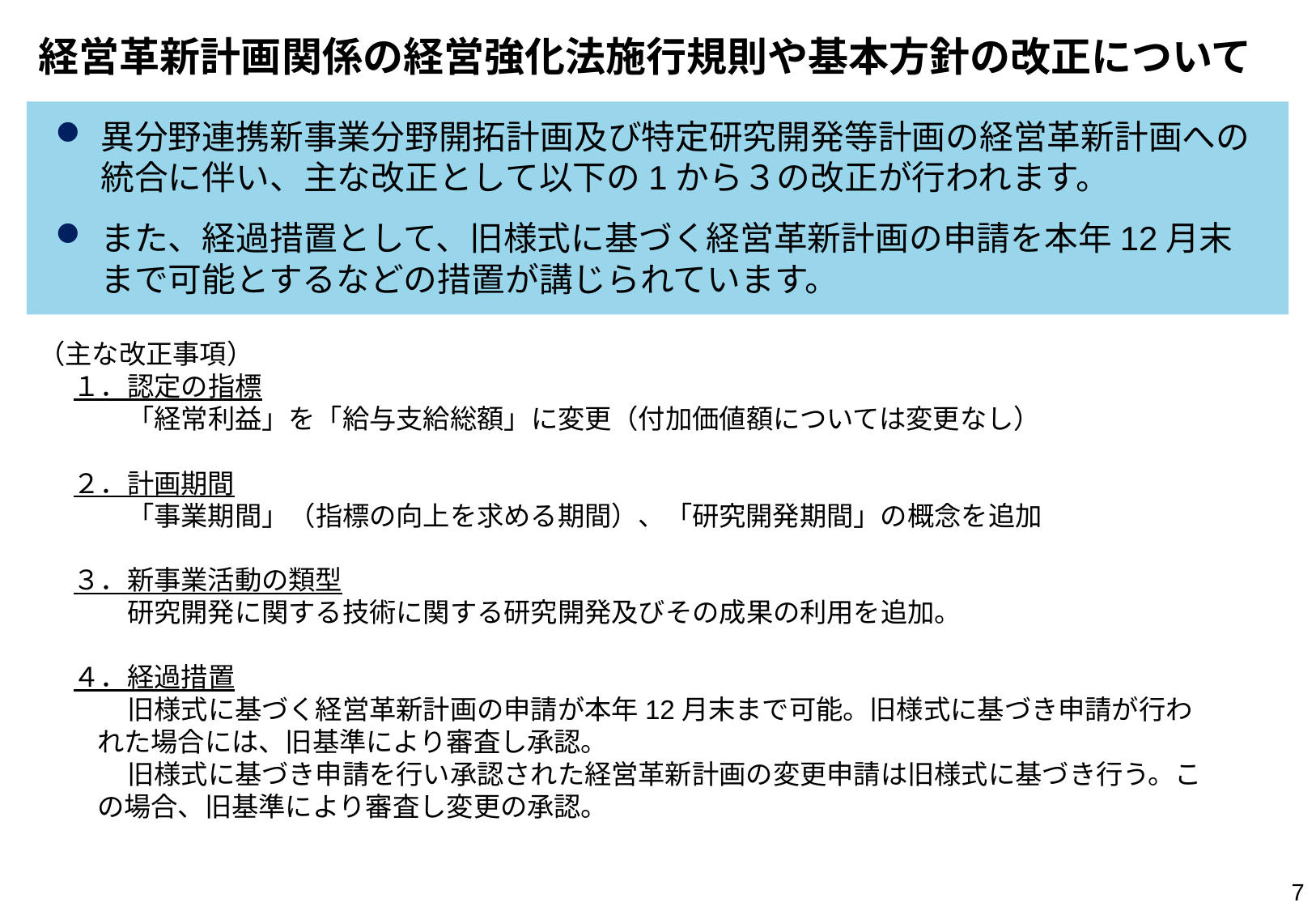

# 経営革新計画関係の経営強化法施行規則や基本方針の改正について
異分野連携新事業分野開拓計画及び特定研究開発等計画の経営革新計画への統合に伴い、主な改正として以下の1から３の改正が行われます。
また、経過措置として、旧様式に基づく経営革新計画の申請を本年12月末まで可能とするなどの措置が講じられています。
（主な改正事項）
１．認定の指標
　　「経常利益」を「給与支給総額」に変更（付加価値額については変更なし）

２．計画期間
　　「事業期間」（指標の向上を求める期間）、「研究開発期間」の概念を追加

３．新事業活動の類型
　　研究開発に関する技術に関する研究開発及びその成果の利用を追加。

４．経過措置
　　旧様式に基づく経営革新計画の申請が本年12月末まで可能。旧様式に基づき申請が行われた場合には、旧基準により審査し承認。
　　旧様式に基づき申請を行い承認された経営革新計画の変更申請は旧様式に基づき行う。この場合、旧基準により審査し変更の承認。
7